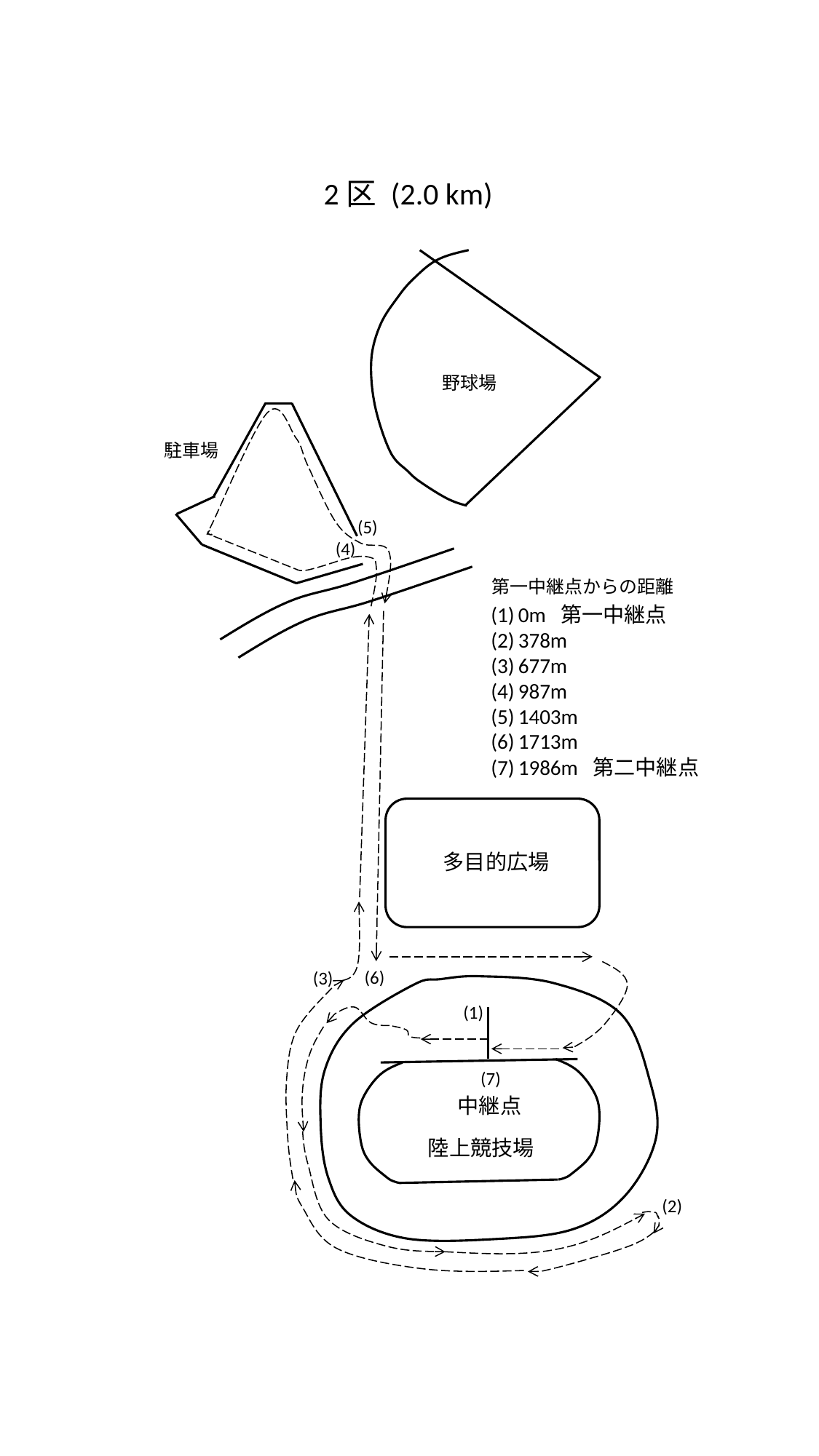

2区 (2.0 km)

野球場

駐車場
(5)
(4)

0m  第一中継点
378m
677m
987m
1403m
1713m
1986m  第二中継点

多目的広場

(6)
(3)

(1)

(7)

中継点
陸上競技場

(2)

第一中継点からの距離